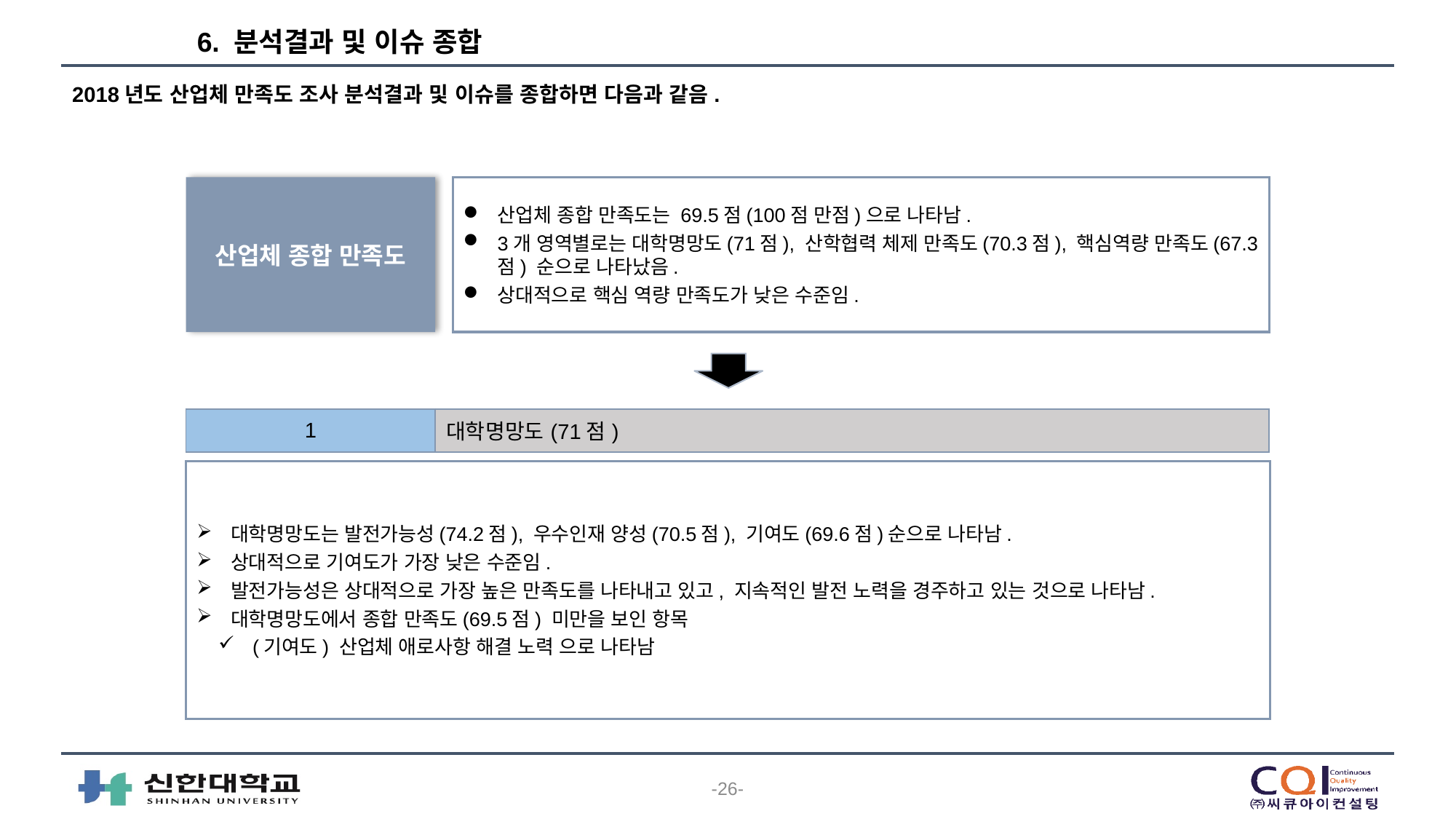

# 6. 분석결과 및 이슈 종합

2018년도 산업체 만족도 조사 분석결과 및 이슈를 종합하면 다음과 같음.
산업체 종합 만족도
산업체 종합 만족도는 69.5점(100점 만점)으로 나타남.
3개 영역별로는 대학명망도(71점), 산학협력 체제 만족도(70.3점), 핵심역량 만족도(67.3점) 순으로 나타났음.
상대적으로 핵심 역량 만족도가 낮은 수준임.

| 1 | 대학명망도(71점) |
| --- | --- |
대학명망도는 발전가능성(74.2점), 우수인재 양성(70.5점), 기여도(69.6점)순으로 나타남.
상대적으로 기여도가 가장 낮은 수준임.
발전가능성은 상대적으로 가장 높은 만족도를 나타내고 있고, 지속적인 발전 노력을 경주하고 있는 것으로 나타남.
대학명망도에서 종합 만족도(69.5점) 미만을 보인 항목
(기여도) 산업체 애로사항 해결 노력 으로 나타남
-26-